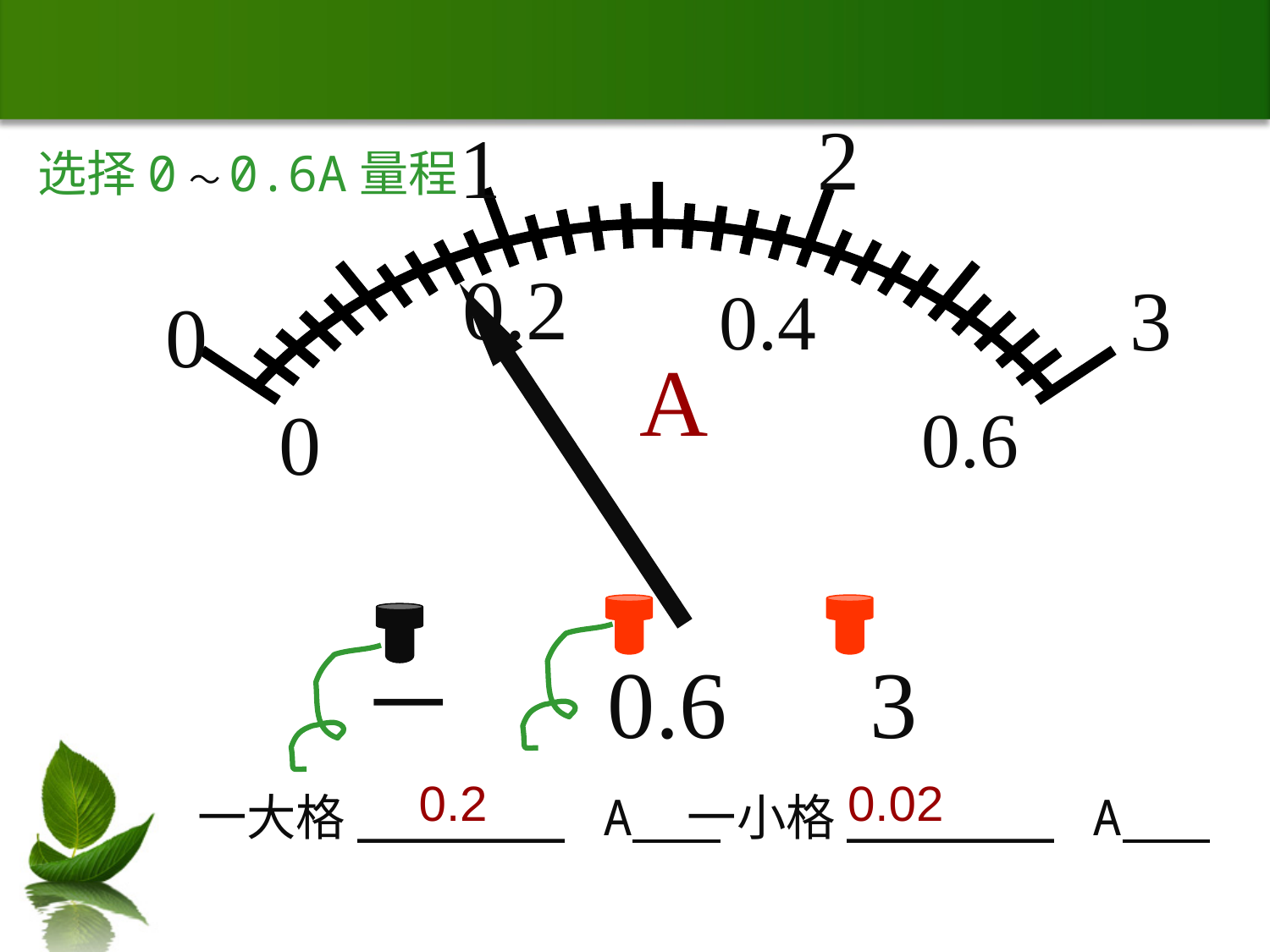

2
1

3
0
A

0.2
0.4
0
0.6
－      0.6      3

选择0～0.6A量程

一大格_______ A
   0.2
一小格_______ A
0.02